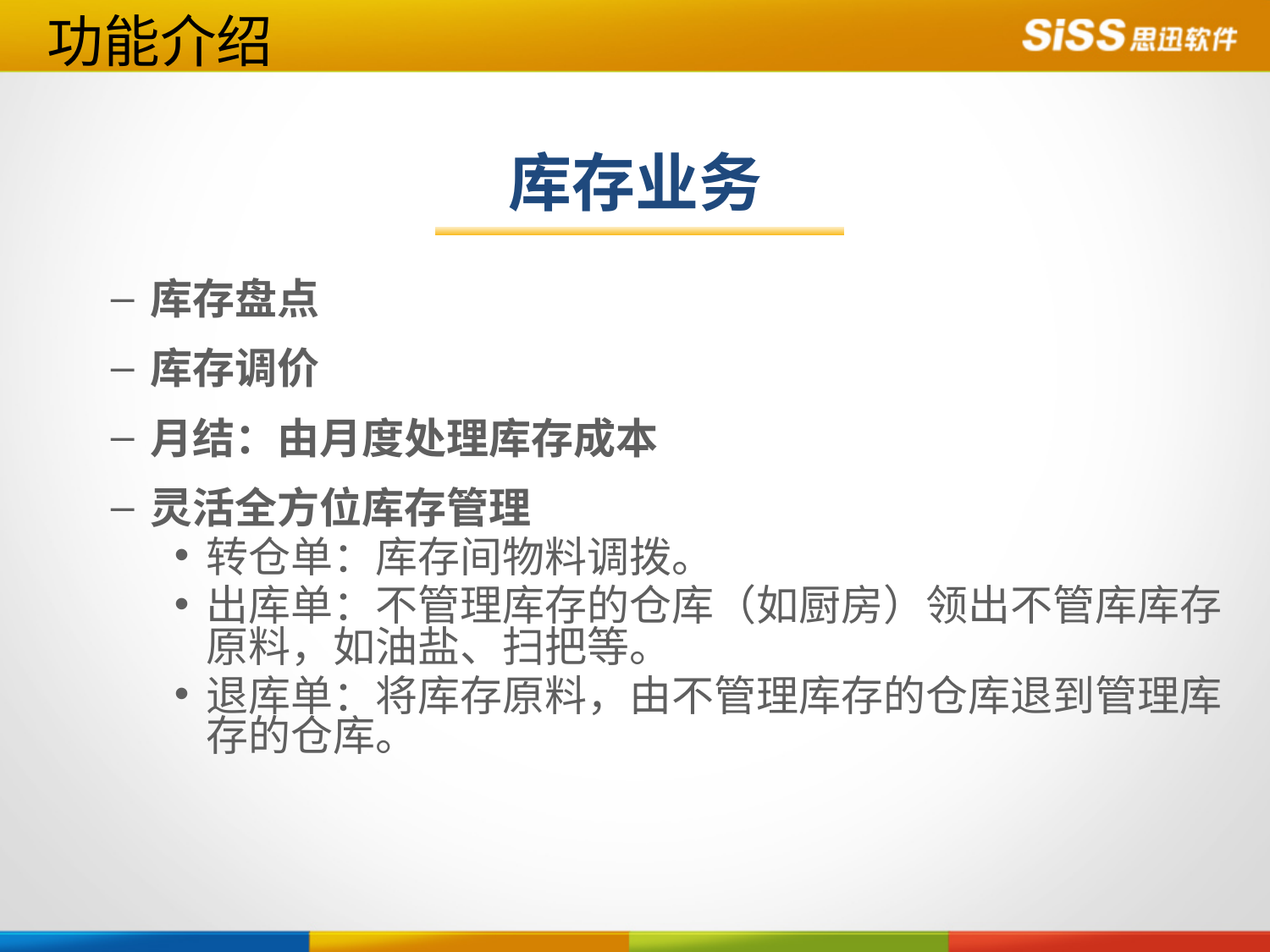

功能介绍
库存业务

库存盘点

库存调价

月结：由月度处理库存成本

灵活全方位库存管理
转仓单：库存间物料调拨。
出库单：不管理库存的仓库（如厨房）领出不管库库存原料，如油盐、扫把等。
退库单：将库存原料，由不管理库存的仓库退到管理库存的仓库。